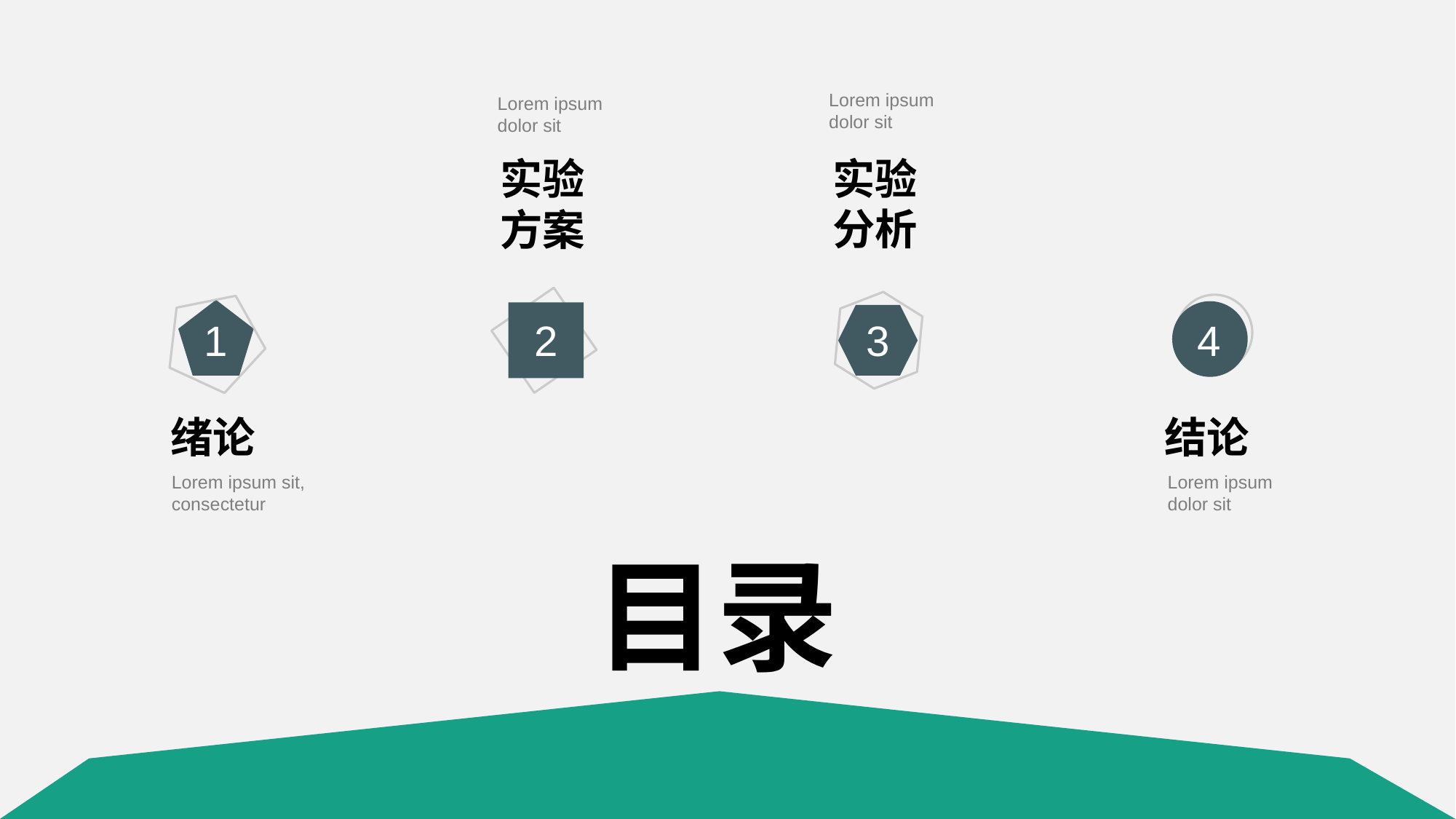

Lorem ipsum dolor sit
Lorem ipsum dolor sit
实验分析
实验方案

1
2
3
4
结论
绪论
Lorem ipsum dolor sit
Lorem ipsum sit, consectetur
目录